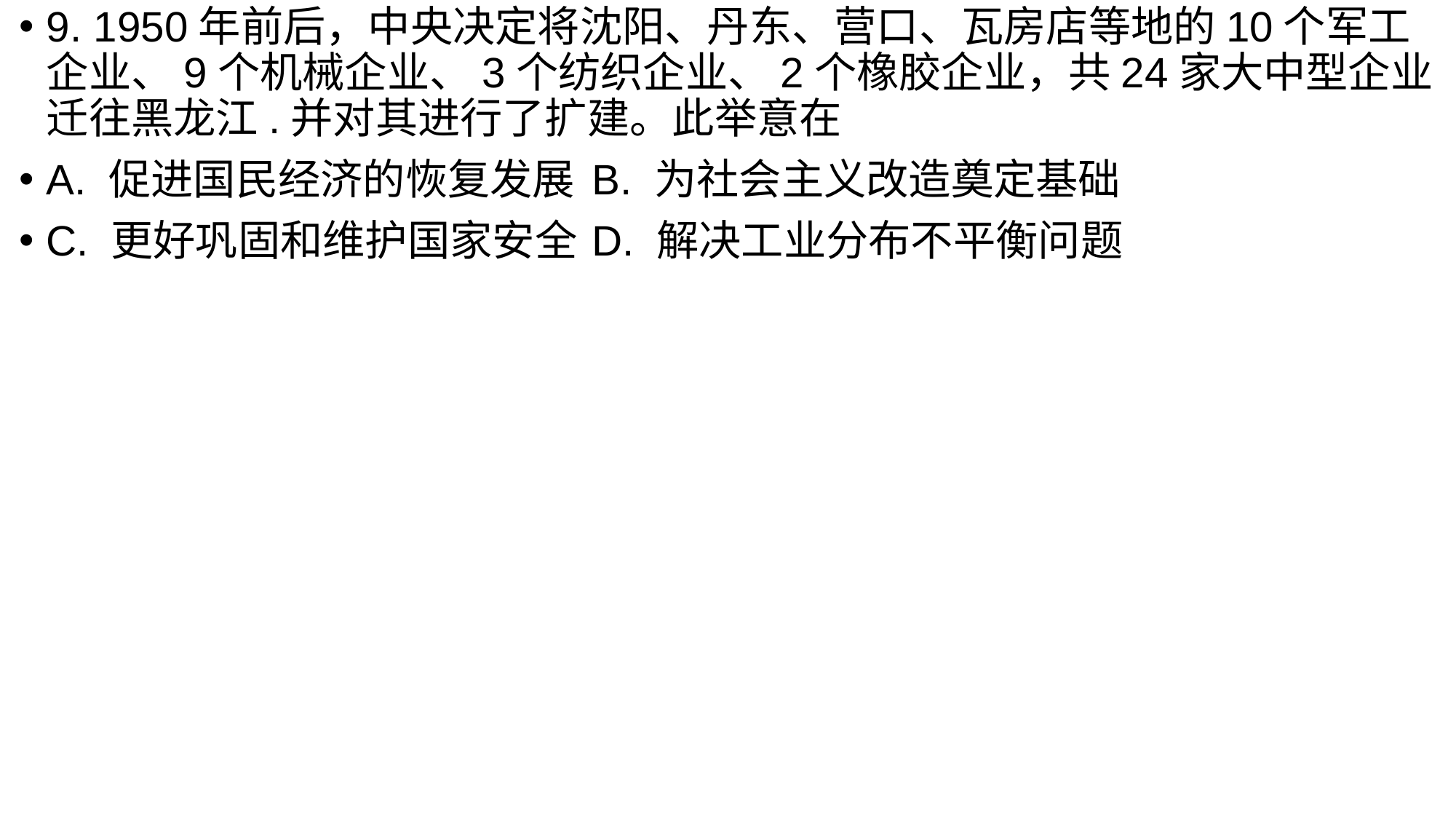

9. 1950年前后，中央决定将沈阳、丹东、营口、瓦房店等地的10个军工企业、9个机械企业、3个纺织企业、2个橡胶企业，共24家大中型企业迁往黑龙江.并对其进行了扩建。此举意在
A. 促进国民经济的恢复发展	B. 为社会主义改造奠定基础
C. 更好巩固和维护国家安全	D. 解决工业分布不平衡问题